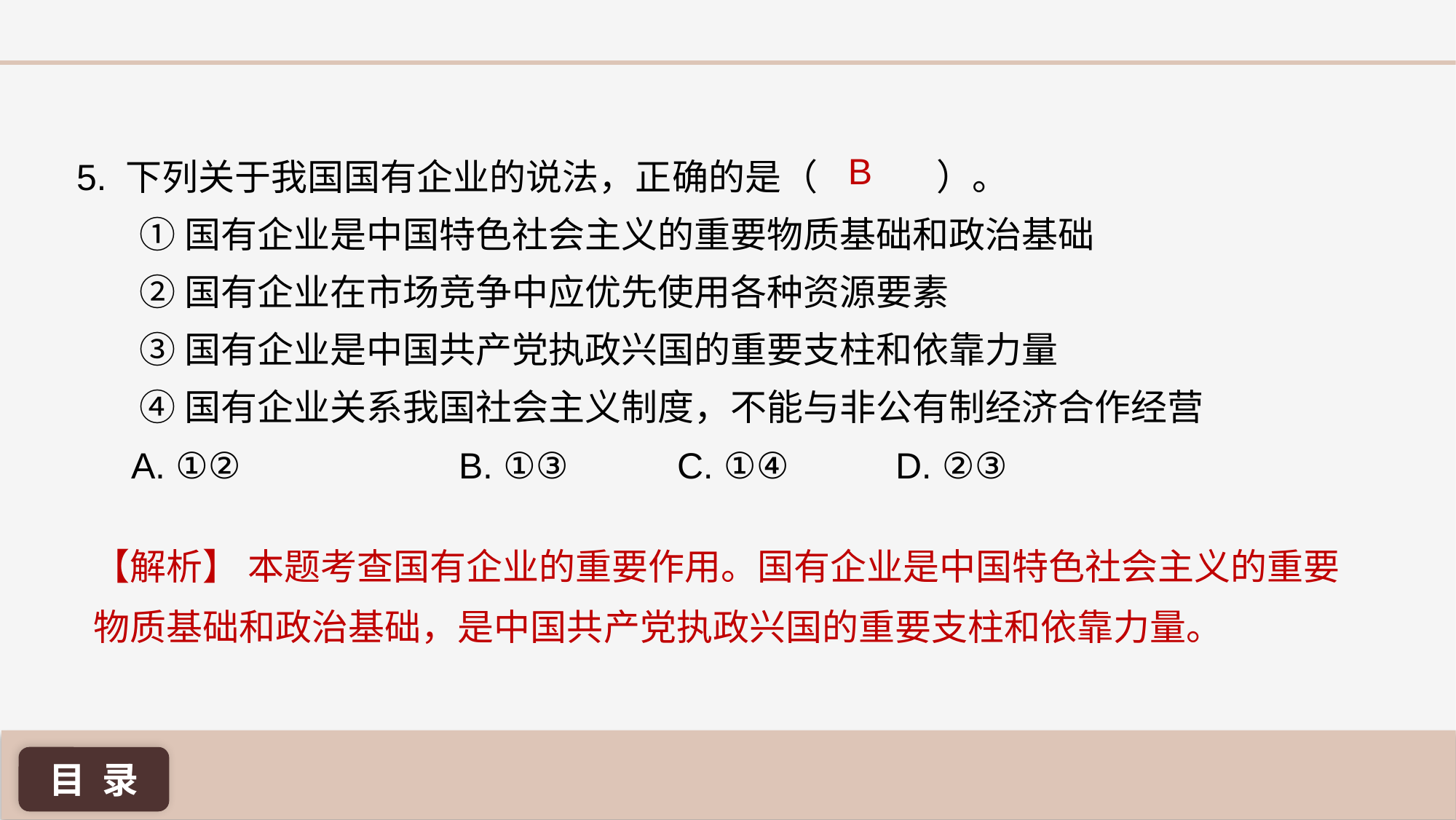

B
5. 下列关于我国国有企业的说法，正确的是（ 	     ）。
	 ①国有企业是中国特色社会主义的重要物质基础和政治基础
	 ②国有企业在市场竞争中应优先使用各种资源要素
	 ③国有企业是中国共产党执政兴国的重要支柱和依靠力量
	 ④国有企业关系我国社会主义制度，不能与非公有制经济合作经营
A. ①② 		B. ①③ 	C. ①④ 	D. ②③
【解析】 本题考查国有企业的重要作用。国有企业是中国特色社会主义的重要物质基础和政治基础，是中国共产党执政兴国的重要支柱和依靠力量。